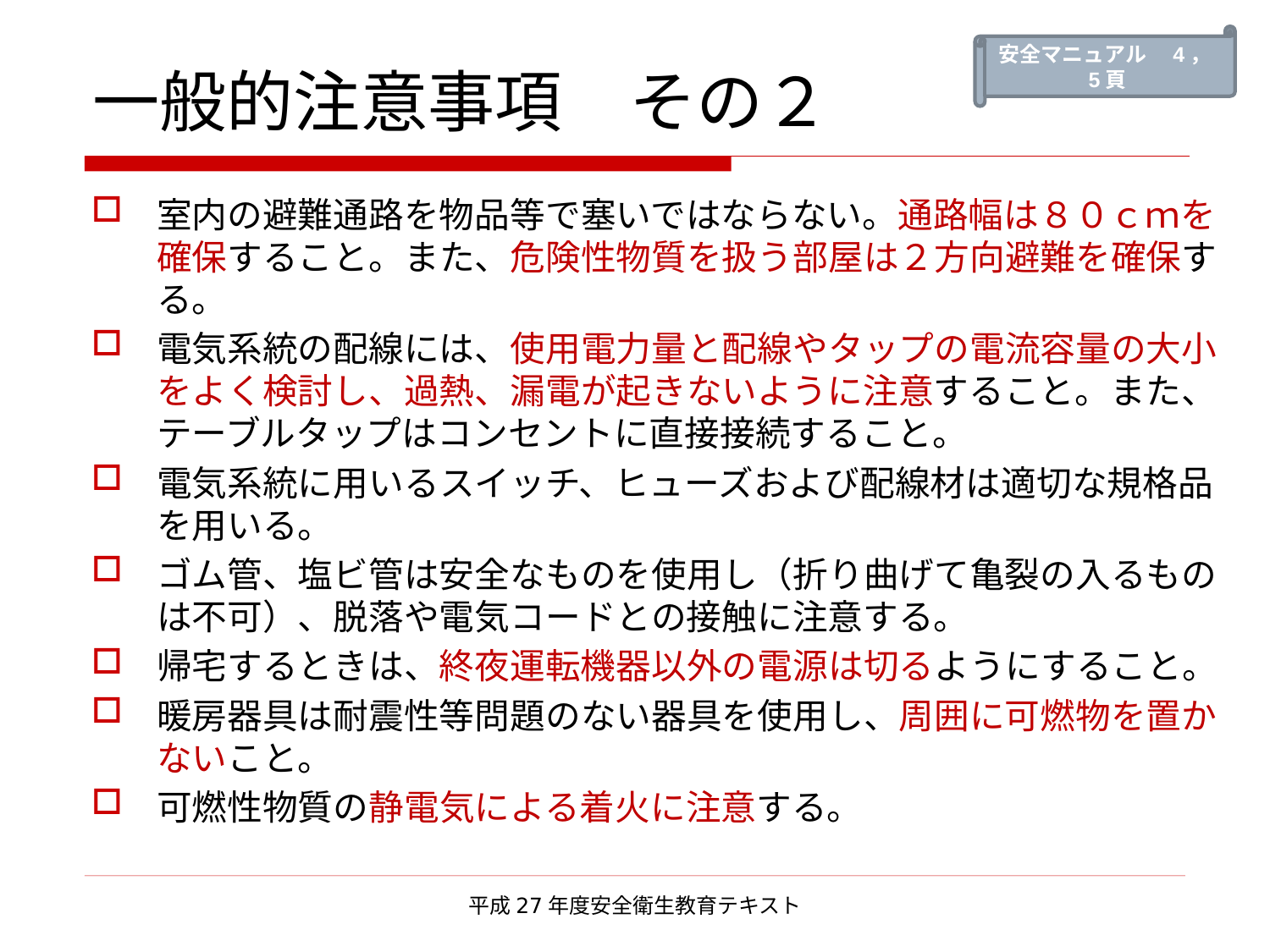

安全マニュアル　4，5頁
# 一般的注意事項　その２
室内の避難通路を物品等で塞いではならない。通路幅は８０ｃｍを確保すること。また、危険性物質を扱う部屋は２方向避難を確保する。
電気系統の配線には、使用電力量と配線やタップの電流容量の大小をよく検討し、過熱、漏電が起きないように注意すること。また、テーブルタップはコンセントに直接接続すること。
電気系統に用いるスイッチ、ヒューズおよび配線材は適切な規格品を用いる。
ゴム管、塩ビ管は安全なものを使用し（折り曲げて亀裂の入るものは不可）、脱落や電気コードとの接触に注意する。
帰宅するときは、終夜運転機器以外の電源は切るようにすること。
暖房器具は耐震性等問題のない器具を使用し、周囲に可燃物を置かないこと。
可燃性物質の静電気による着火に注意する。
平成27年度安全衛生教育テキスト